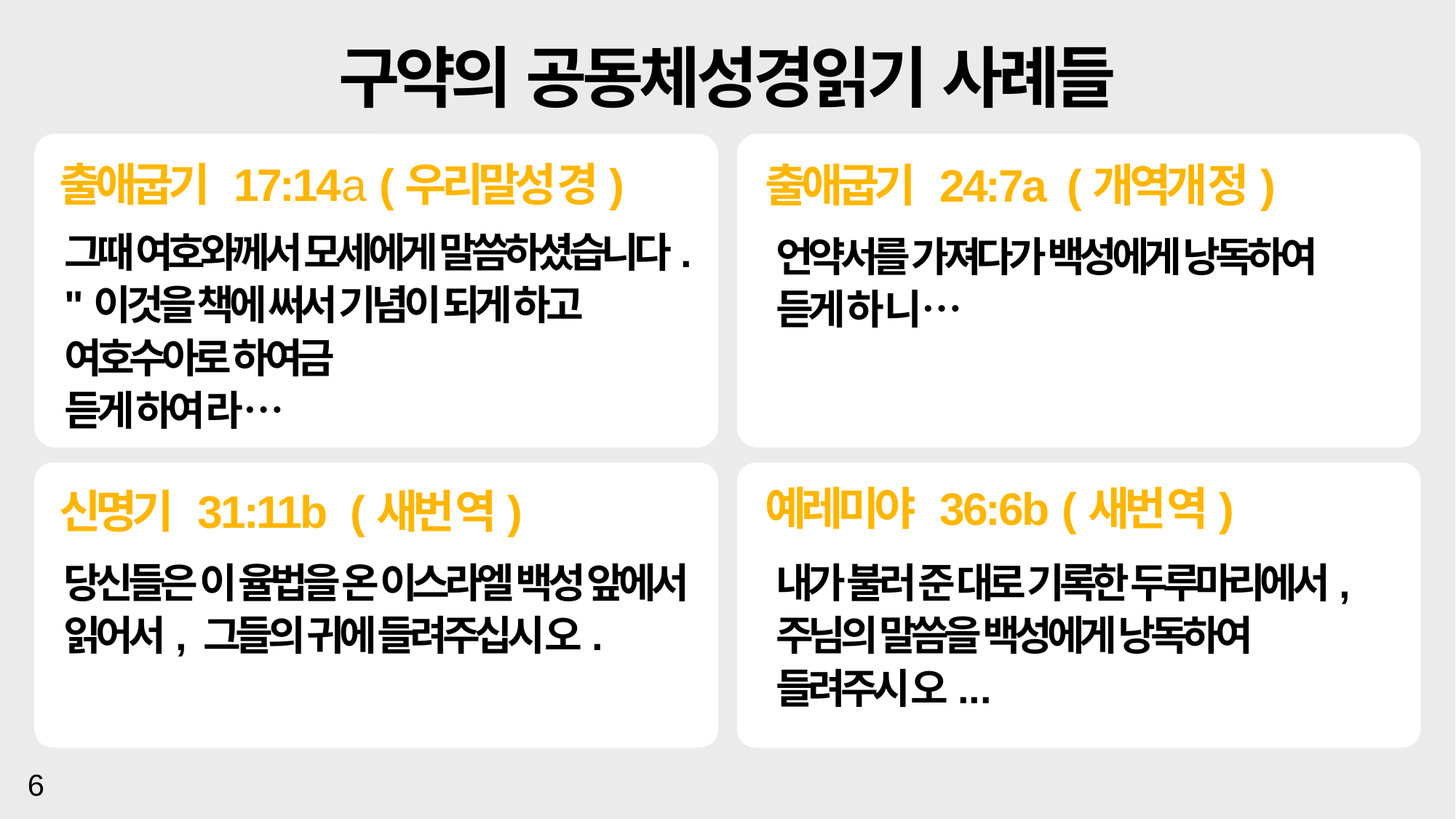

구약의 공동체성경읽기 사례들

출애굽기 17:14a (우리말성경)
출애굽기 24:7a  (개역개정)
그때 여호와께서 모세에게 말씀하셨습니다. "이것을 책에 써서 기념이 되게 하고 여호수아로 하여금
듣게 하여라…
언약서를 가져다가 백성에게 낭독하여 듣게 하니…

예레미야 36:6b (새번역)
신명기 31:11b  (새번역)
당신들은 이 율법을 온 이스라엘 백성 앞에서 읽어서, 그들의 귀에 들려주십시오.
내가 불러 준 대로 기록한 두루마리에서, 주님의 말씀을 백성에게 낭독하여 들려주시오...
6